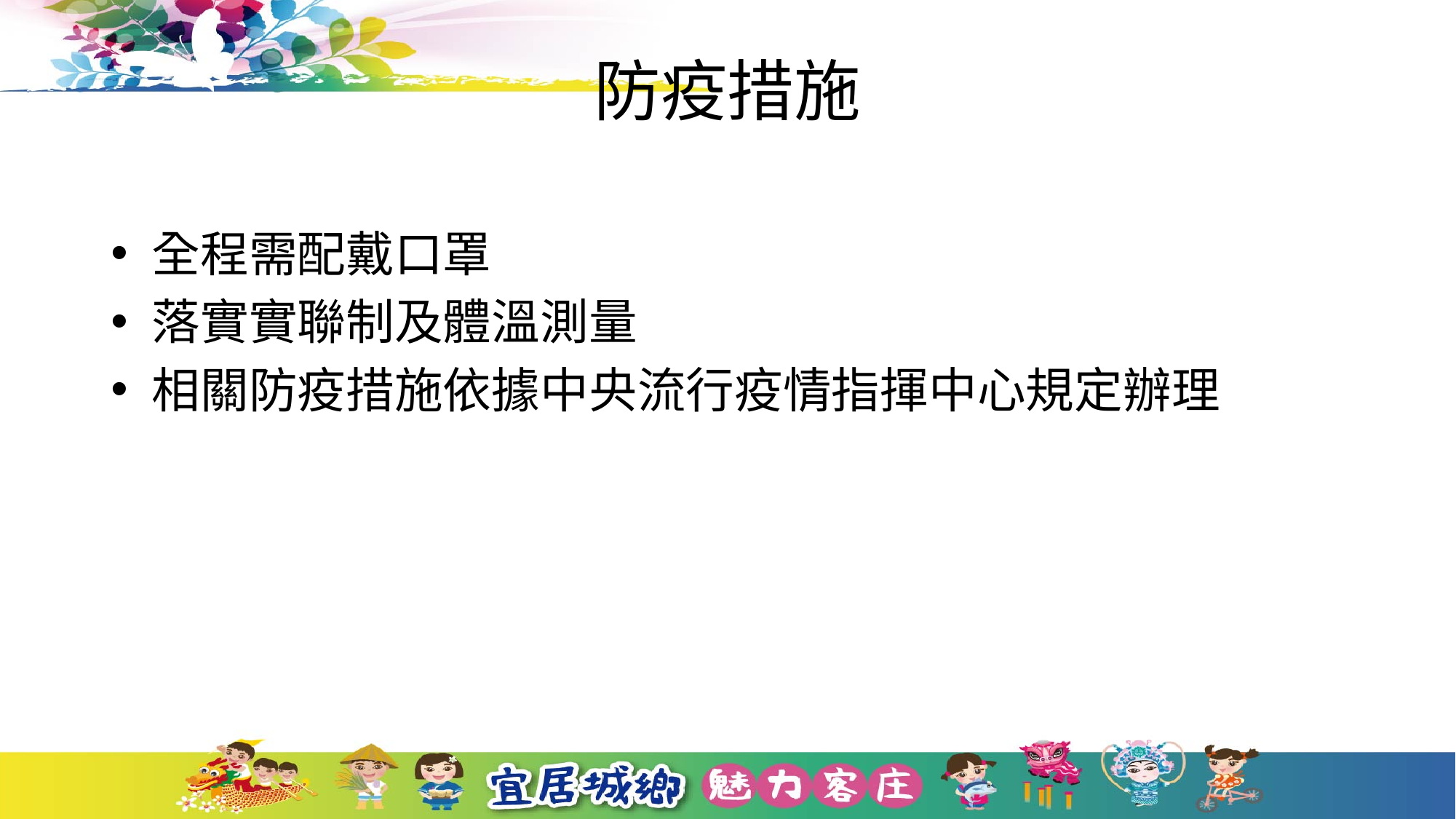

# 防疫措施
全程需配戴口罩
落實實聯制及體溫測量
相關防疫措施依據中央流行疫情指揮中心規定辦理